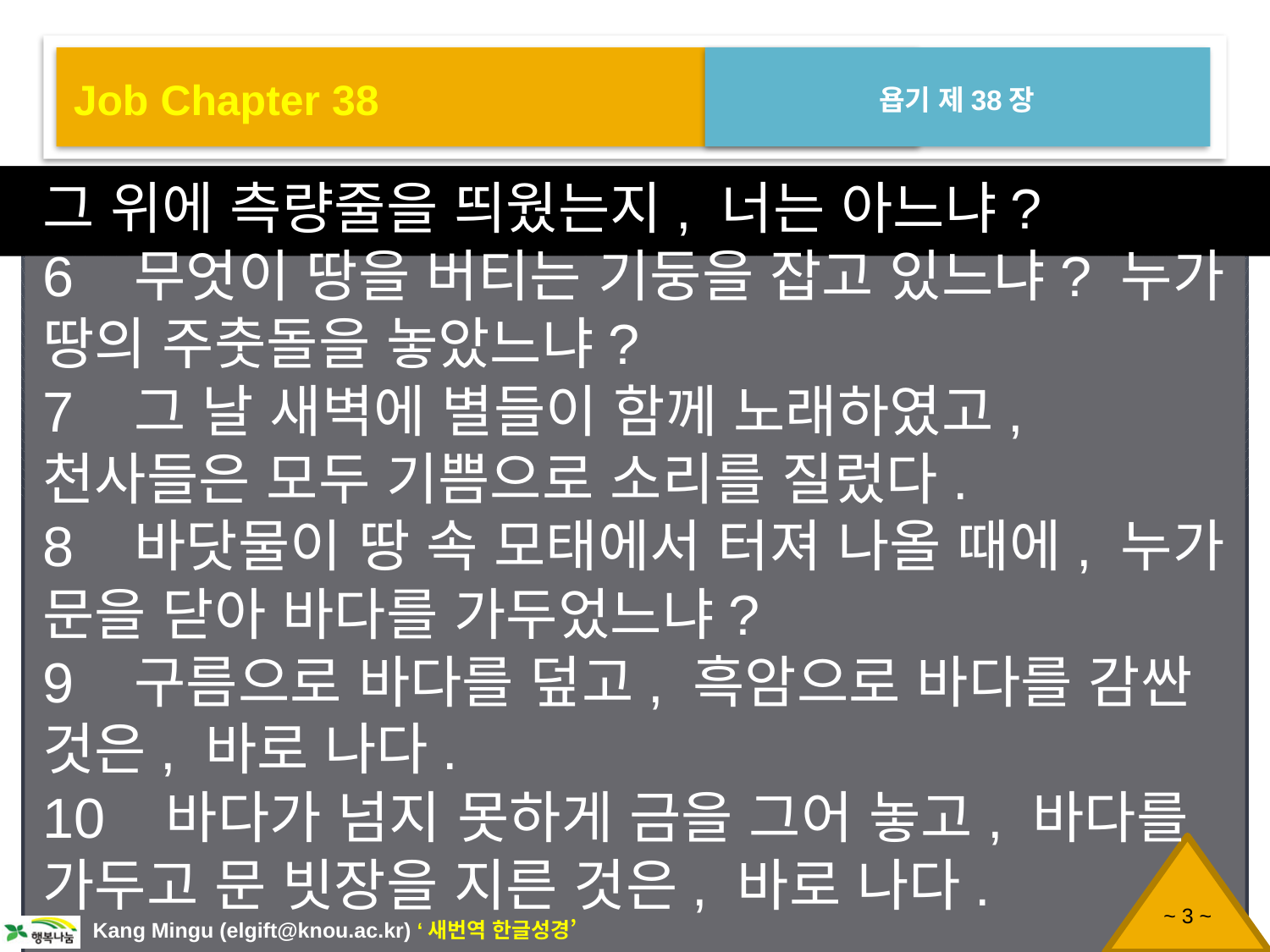

Job Chapter 38
욥기 제38장
그 위에 측량줄을 띄웠는지, 너는 아느냐?
6   무엇이 땅을 버티는 기둥을 잡고 있느냐? 누가 땅의 주춧돌을 놓았느냐?
7   그 날 새벽에 별들이 함께 노래하였고, 천사들은 모두 기쁨으로 소리를 질렀다.
8   바닷물이 땅 속 모태에서 터져 나올 때에, 누가 문을 닫아 바다를 가두었느냐?
9   구름으로 바다를 덮고, 흑암으로 바다를 감싼 것은, 바로 나다.
10   바다가 넘지 못하게 금을 그어 놓고, 바다를 가두고 문 빗장을 지른 것은, 바로 나다.